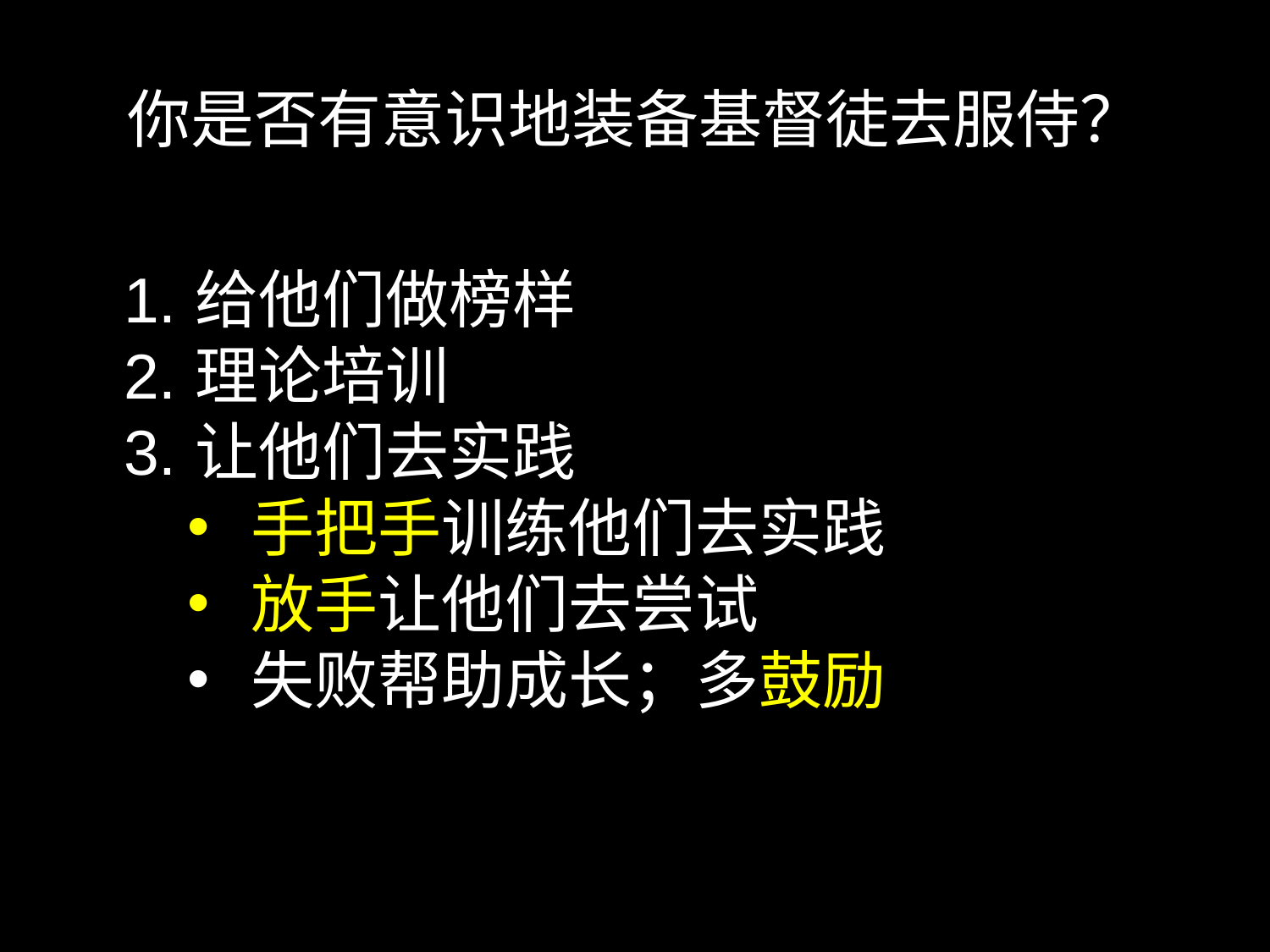

# 你是否有意识地装备基督徒去服侍？
给他们做榜样
理论培训
让他们去实践
手把手训练他们去实践
放手让他们去尝试
失败帮助成长；多鼓励